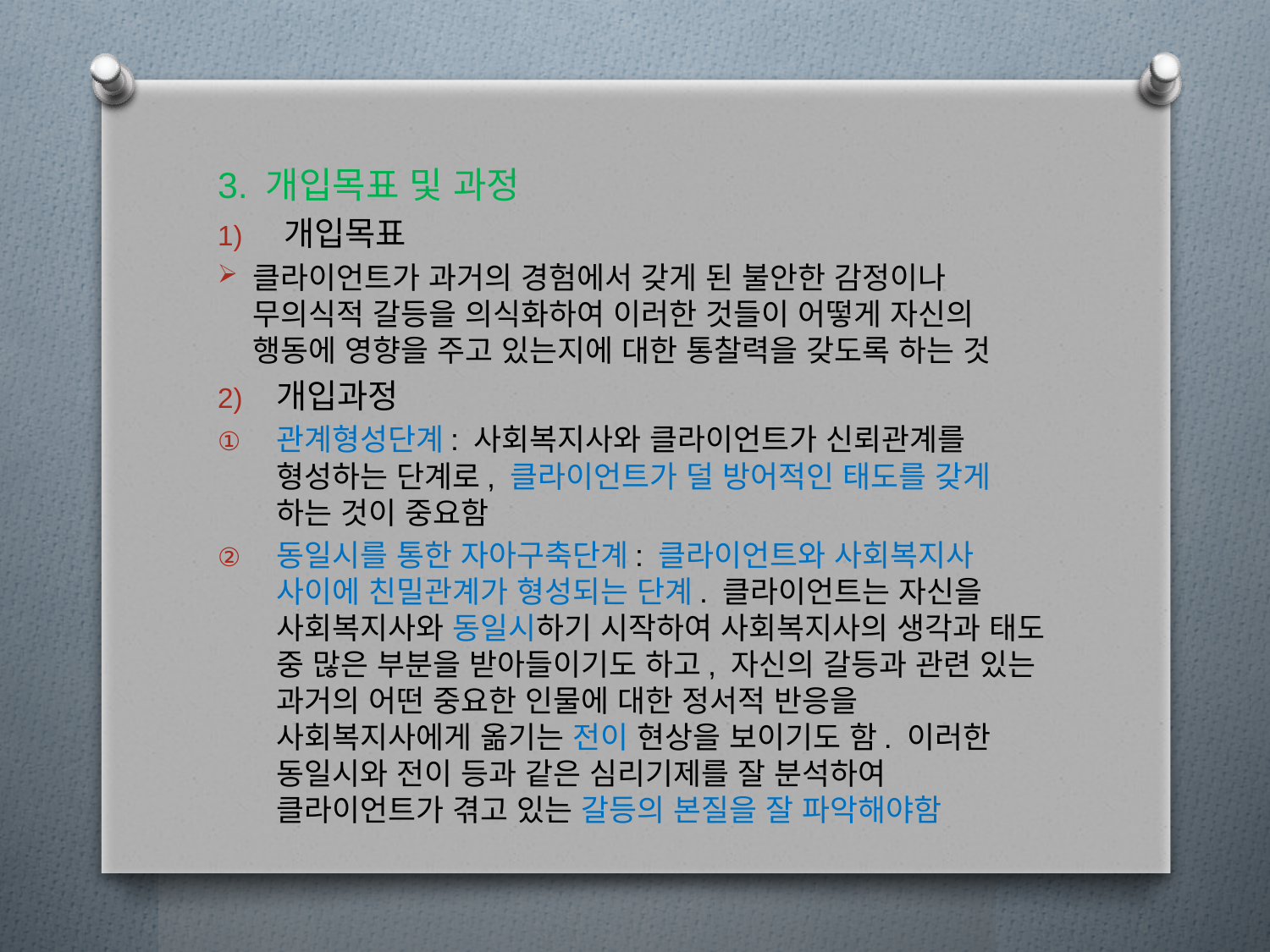

3. 개입목표 및 과정
개입목표
클라이언트가 과거의 경험에서 갖게 된 불안한 감정이나 무의식적 갈등을 의식화하여 이러한 것들이 어떻게 자신의 행동에 영향을 주고 있는지에 대한 통찰력을 갖도록 하는 것
개입과정
관계형성단계: 사회복지사와 클라이언트가 신뢰관계를 형성하는 단계로, 클라이언트가 덜 방어적인 태도를 갖게 하는 것이 중요함
동일시를 통한 자아구축단계: 클라이언트와 사회복지사 사이에 친밀관계가 형성되는 단계. 클라이언트는 자신을 사회복지사와 동일시하기 시작하여 사회복지사의 생각과 태도 중 많은 부분을 받아들이기도 하고, 자신의 갈등과 관련 있는 과거의 어떤 중요한 인물에 대한 정서적 반응을 사회복지사에게 옮기는 전이 현상을 보이기도 함. 이러한 동일시와 전이 등과 같은 심리기제를 잘 분석하여 클라이언트가 겪고 있는 갈등의 본질을 잘 파악해야함